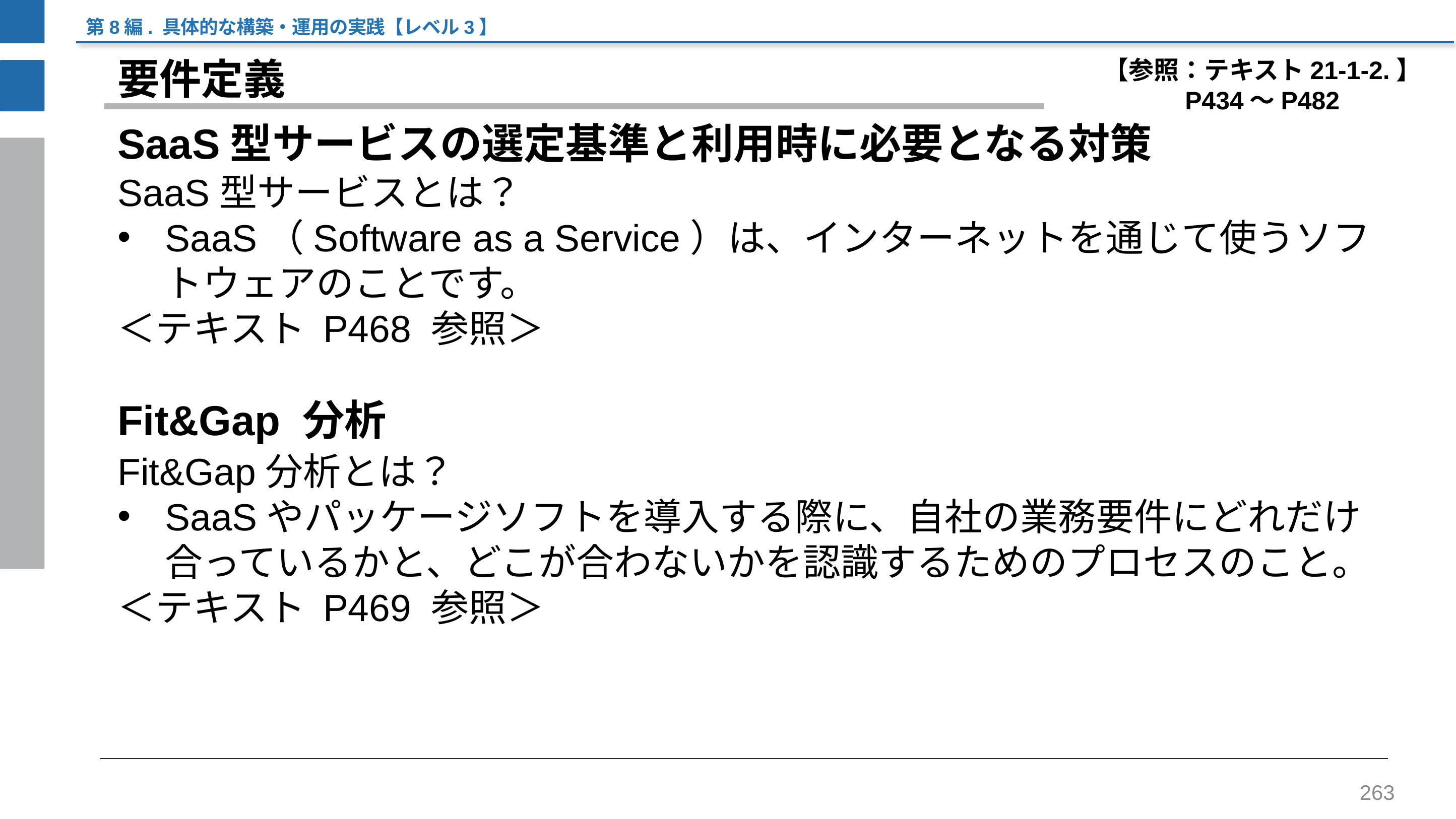

第8編. 具体的な構築・運用の実践【レベル3】
【参照：テキスト21-1-2.】
P434～P482
要件定義
SaaS型サービスの選定基準と利用時に必要となる対策
SaaS型サービスとは？
SaaS（Software as a Service）は、インターネットを通じて使うソフトウェアのことです。
＜テキスト P468 参照＞
Fit&Gap 分析
Fit&Gap分析とは？
SaaSやパッケージソフトを導入する際に、自社の業務要件にどれだけ合っているかと、どこが合わないかを認識するためのプロセスのこと。
＜テキスト P469 参照＞
263